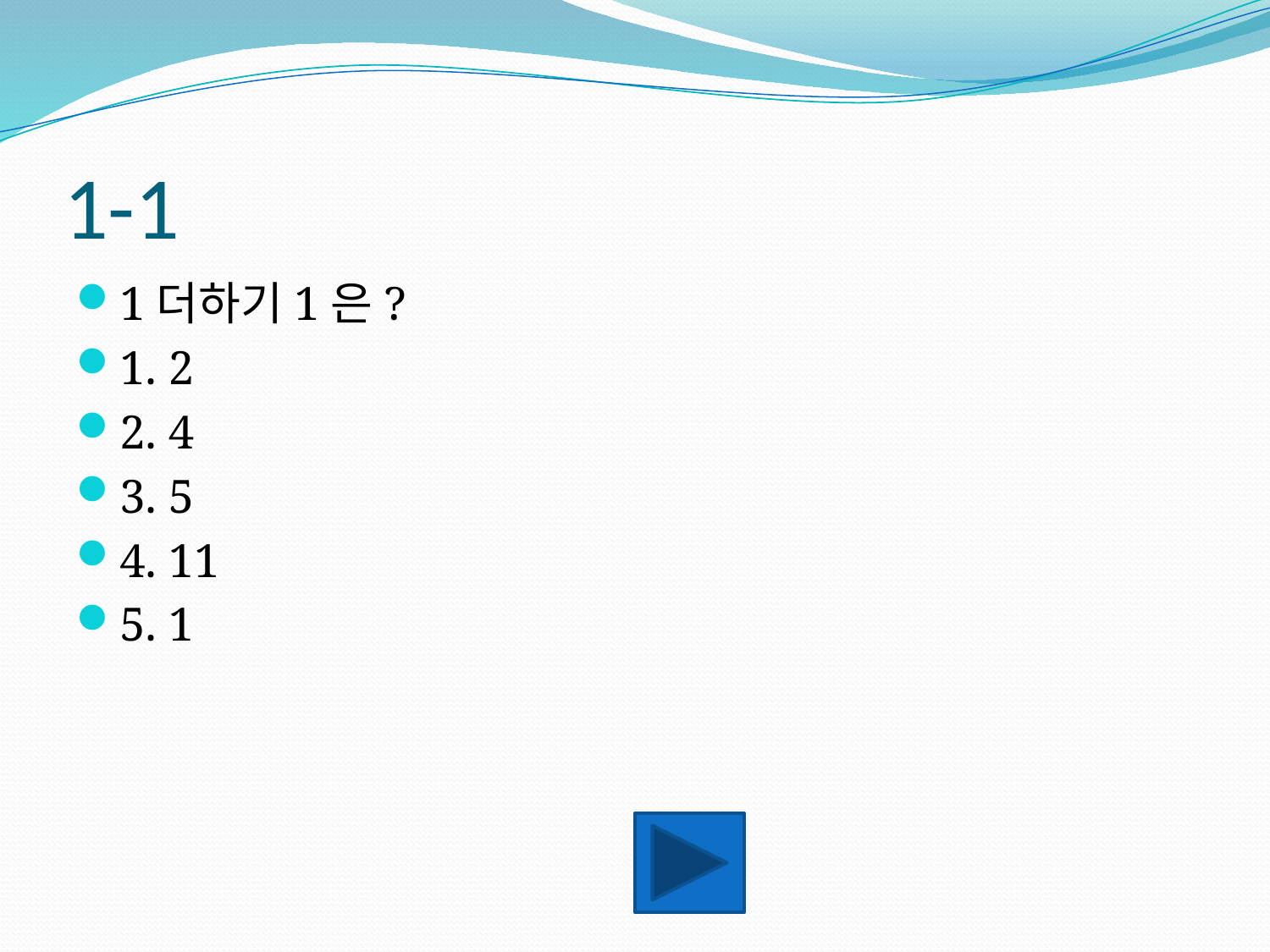

# 1-1
1더하기1은?
1. 2
2. 4
3. 5
4. 11
5. 1